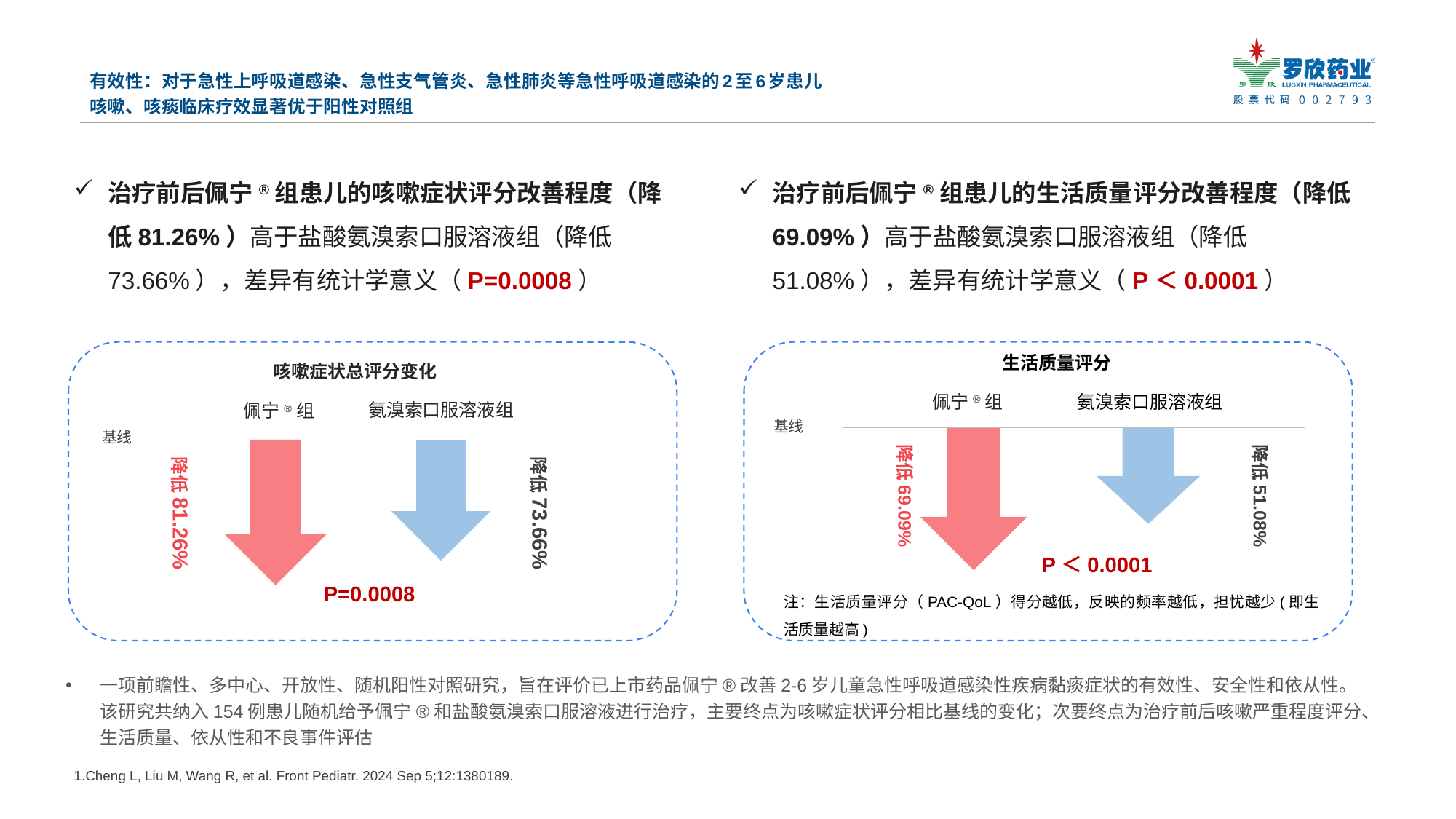

# 有效性：对于急性上呼吸道感染、急性支气管炎、急性肺炎等急性呼吸道感染的2至6岁患儿 咳嗽、咳痰临床疗效显著优于阳性对照组
治疗前后佩宁®组患儿的咳嗽症状评分改善程度（降低81.26%）高于盐酸氨溴索口服溶液组（降低73.66%），差异有统计学意义（P=0.0008）
治疗前后佩宁®组患儿的生活质量评分改善程度（降低69.09%）高于盐酸氨溴索口服溶液组（降低51.08%），差异有统计学意义（P＜0.0001）

生活质量评分
佩宁®组
氨溴索口服溶液组
降低69.09%
降低51.08%
P＜0.0001

咳嗽症状总评分变化
氨溴索口服溶液组
佩宁®组
降低81.26%
降低73.66%
P=0.0008

基线
基线
注：生活质量评分（PAC-QoL）得分越低，反映的频率越低，担忧越少(即生活质量越高)
一项前瞻性、多中心、开放性、随机阳性对照研究，旨在评价已上市药品佩宁®改善2-6岁儿童急性呼吸道感染性疾病黏痰症状的有效性、安全性和依从性。该研究共纳入154例患儿随机给予佩宁®和盐酸氨溴索口服溶液进行治疗，主要终点为咳嗽症状评分相比基线的变化；次要终点为治疗前后咳嗽严重程度评分、生活质量、依从性和不良事件评估
Cheng L, Liu M, Wang R, et al. Front Pediatr. 2024 Sep 5;12:1380189.
6